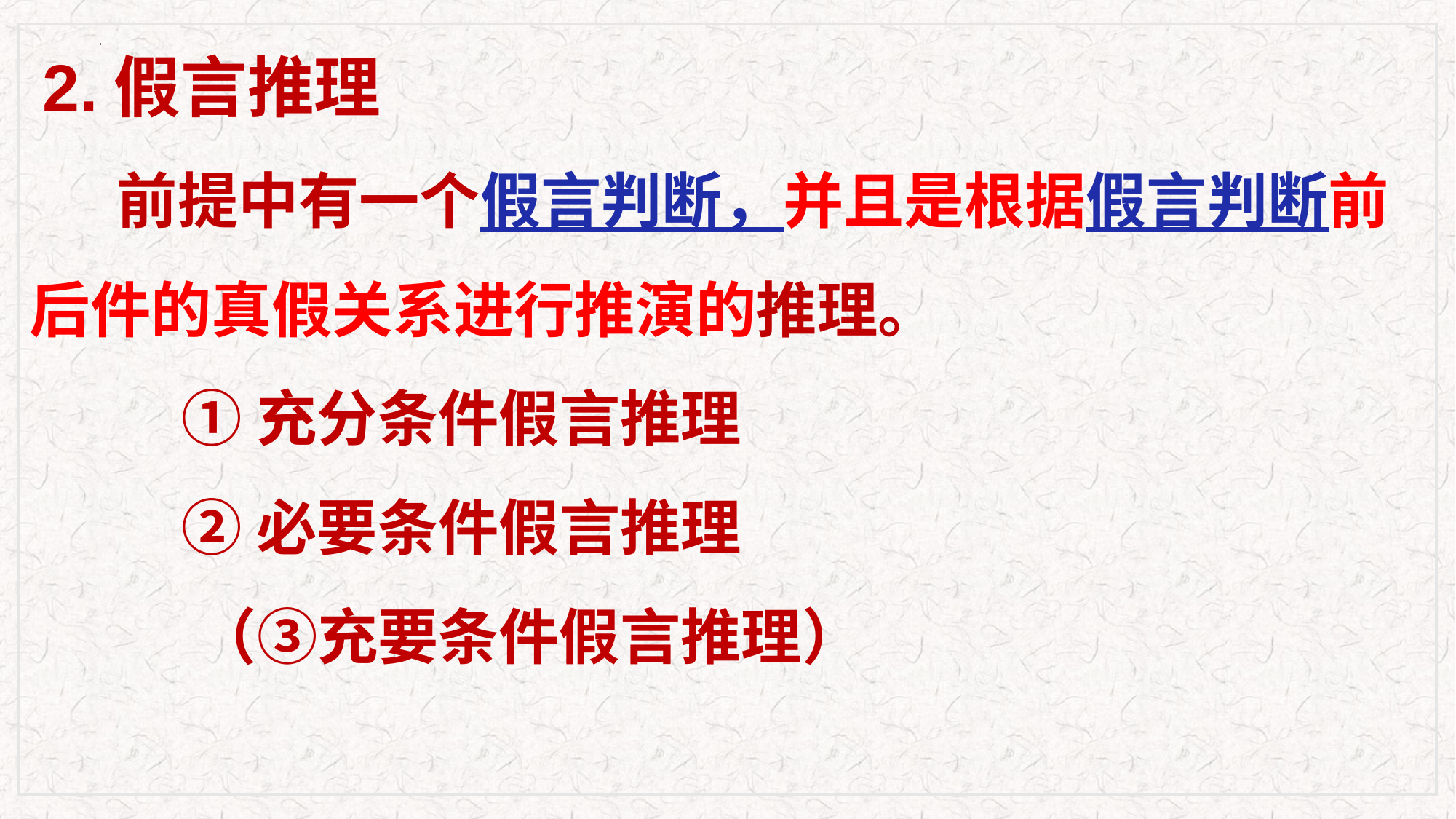

2.假言推理

        前提中有一个假言判断，并且是根据假言判断前后件的真假关系进行推演的推理。
           ①充分条件假言推理
           ②必要条件假言推理
           （③充要条件假言推理）